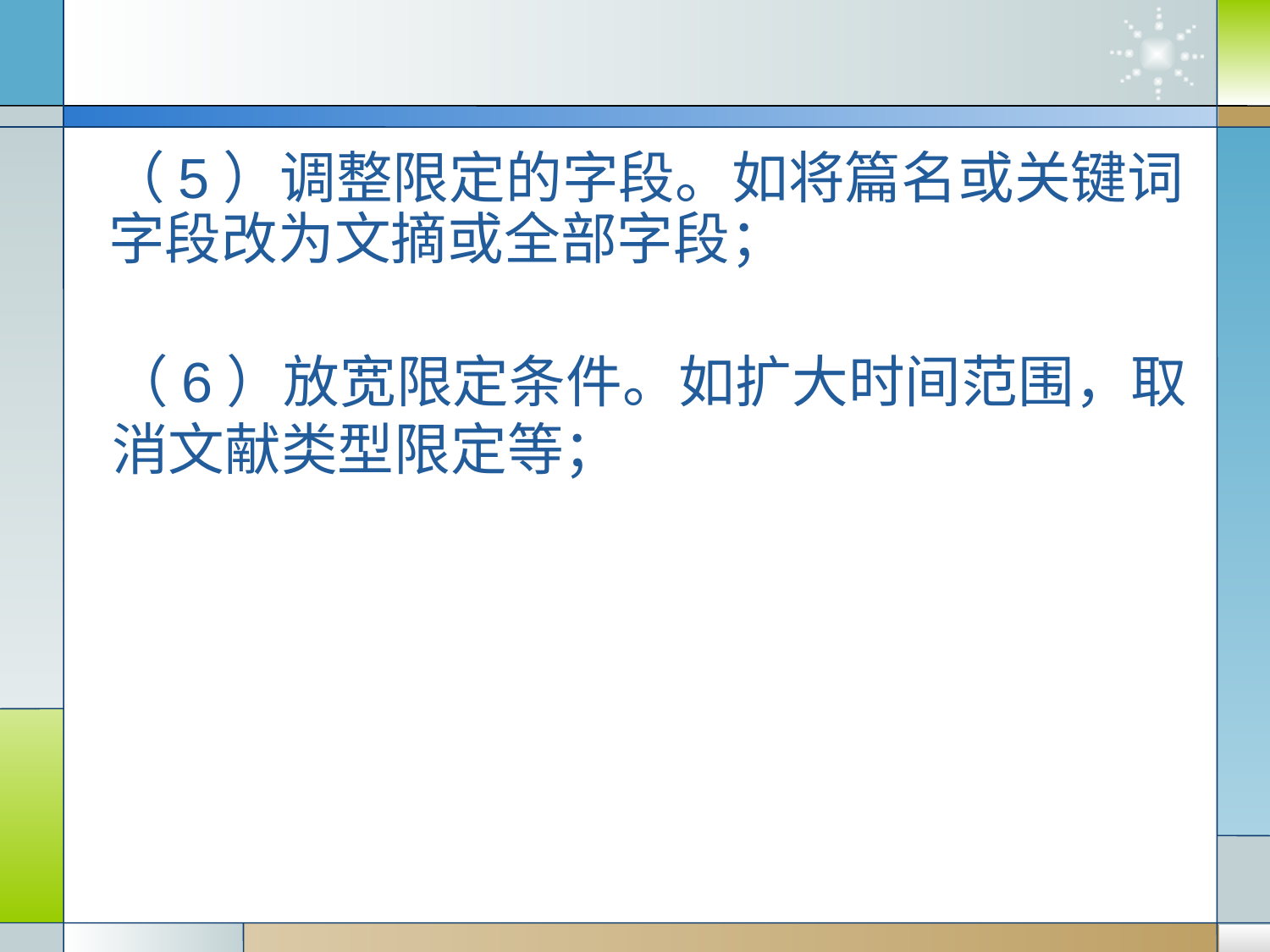

（5）调整限定的字段。如将篇名或关键词字段改为文摘或全部字段；
（6）放宽限定条件。如扩大时间范围，取消文献类型限定等；